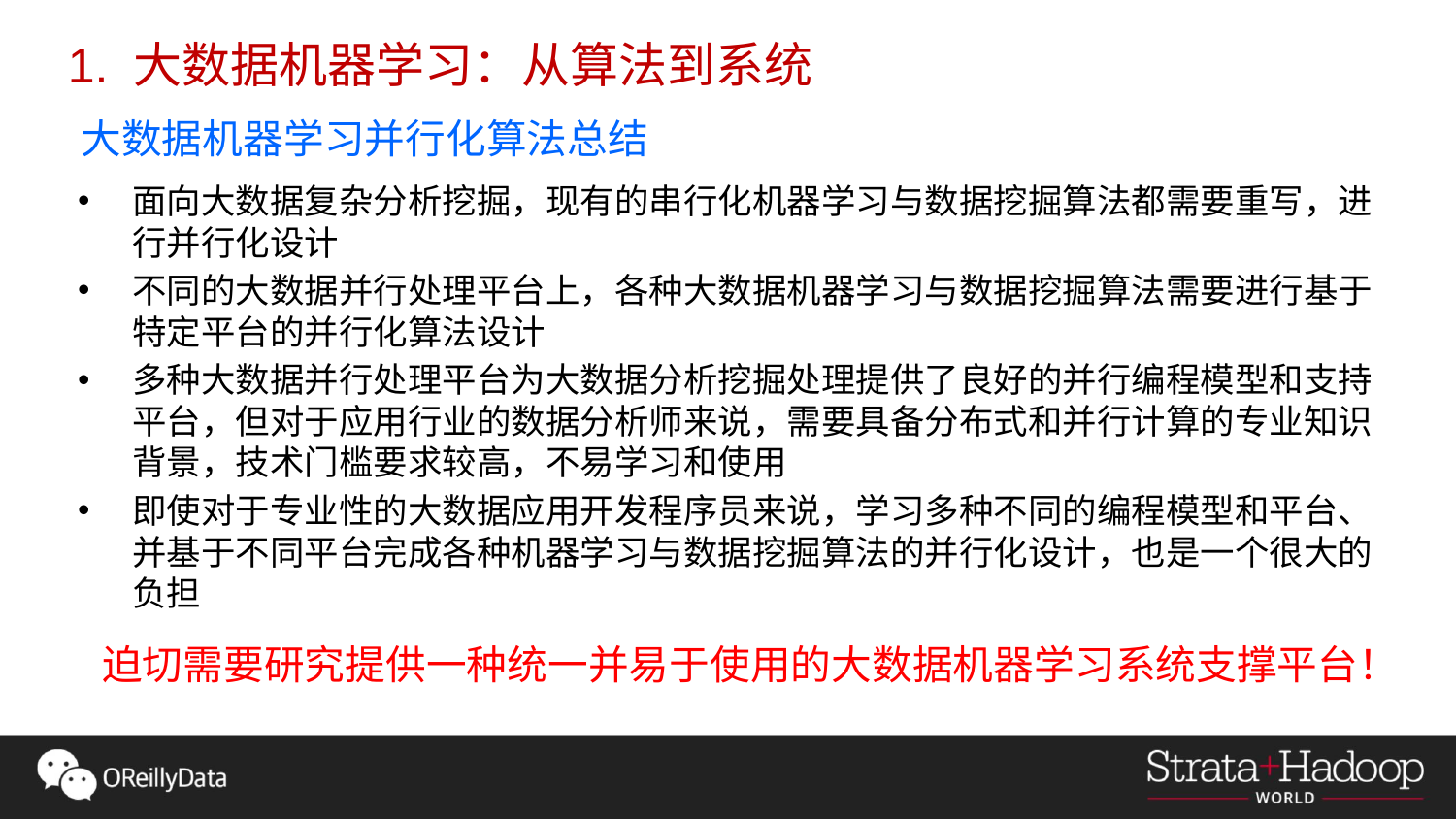

1. 大数据机器学习：从算法到系统
# 大数据机器学习并行化算法总结
面向大数据复杂分析挖掘，现有的串行化机器学习与数据挖掘算法都需要重写，进行并行化设计
不同的大数据并行处理平台上，各种大数据机器学习与数据挖掘算法需要进行基于特定平台的并行化算法设计
多种大数据并行处理平台为大数据分析挖掘处理提供了良好的并行编程模型和支持平台，但对于应用行业的数据分析师来说，需要具备分布式和并行计算的专业知识背景，技术门槛要求较高，不易学习和使用
即使对于专业性的大数据应用开发程序员来说，学习多种不同的编程模型和平台、并基于不同平台完成各种机器学习与数据挖掘算法的并行化设计，也是一个很大的负担
迫切需要研究提供一种统一并易于使用的大数据机器学习系统支撑平台！